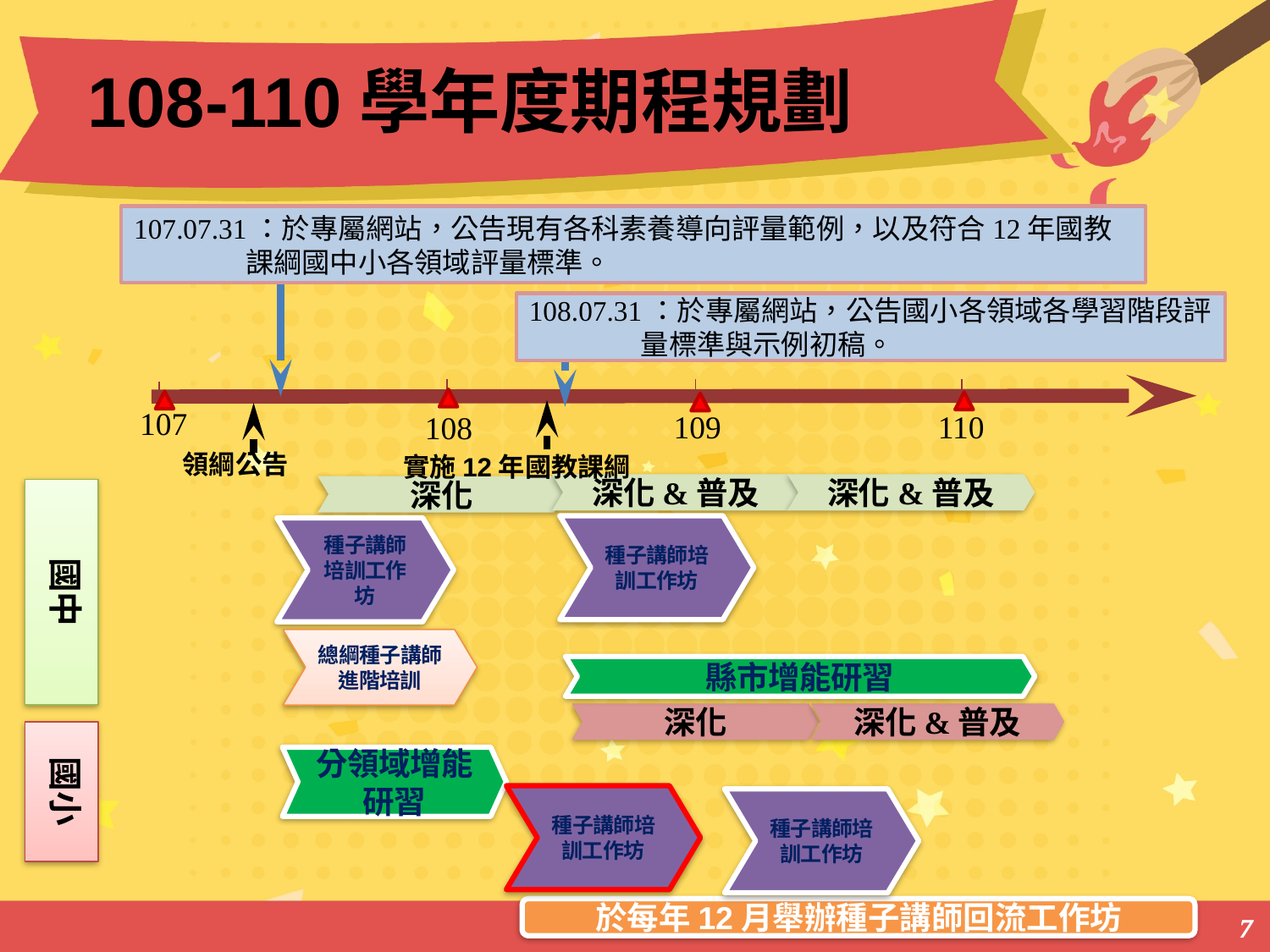

# 108-110學年度期程規劃
107.07.31：於專屬網站，公告現有各科素養導向評量範例，以及符合12年國教課綱國中小各領域評量標準。
108.07.31：於專屬網站，公告國小各領域各學習階段評量標準與示例初稿。
107
109
110
108

領綱公告
實施12年國教課綱
深化&普及
深化&普及
深化
國中
種子講師培訓工作坊
種子講師培訓工作坊
總綱種子講師進階培訓
縣市增能研習
深化
深化&普及
國小
分領域增能研習
種子講師培訓工作坊
種子講師培訓工作坊
於每年12月舉辦種子講師回流工作坊
7